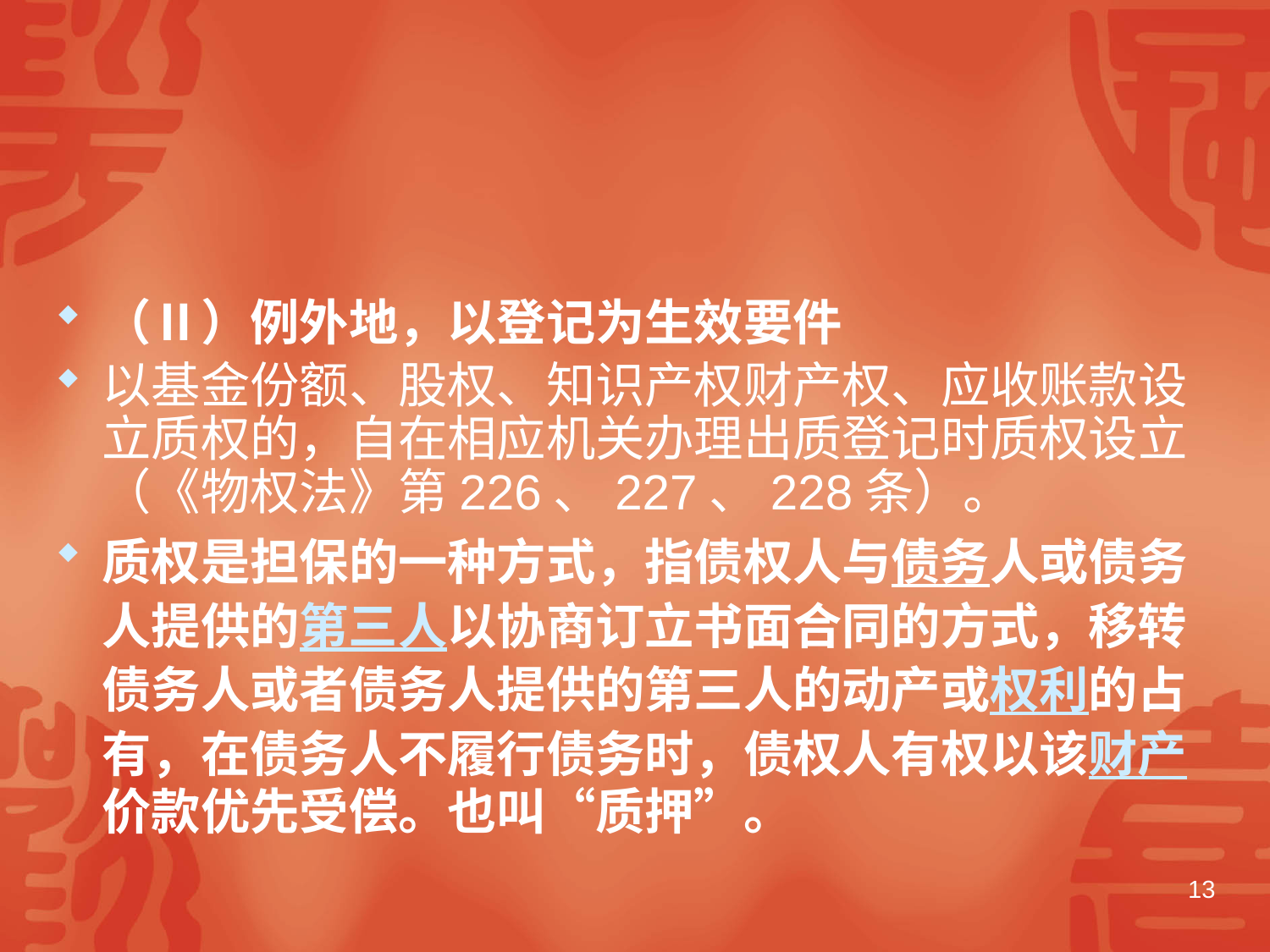

#

（Ⅱ）例外地，以登记为生效要件
以基金份额、股权、知识产权财产权、应收账款设立质权的，自在相应机关办理出质登记时质权设立（《物权法》第226、227、228条）。
质权是担保的一种方式，指债权人与债务人或债务人提供的第三人以协商订立书面合同的方式，移转债务人或者债务人提供的第三人的动产或权利的占有，在债务人不履行债务时，债权人有权以该财产价款优先受偿。也叫“质押”。
13